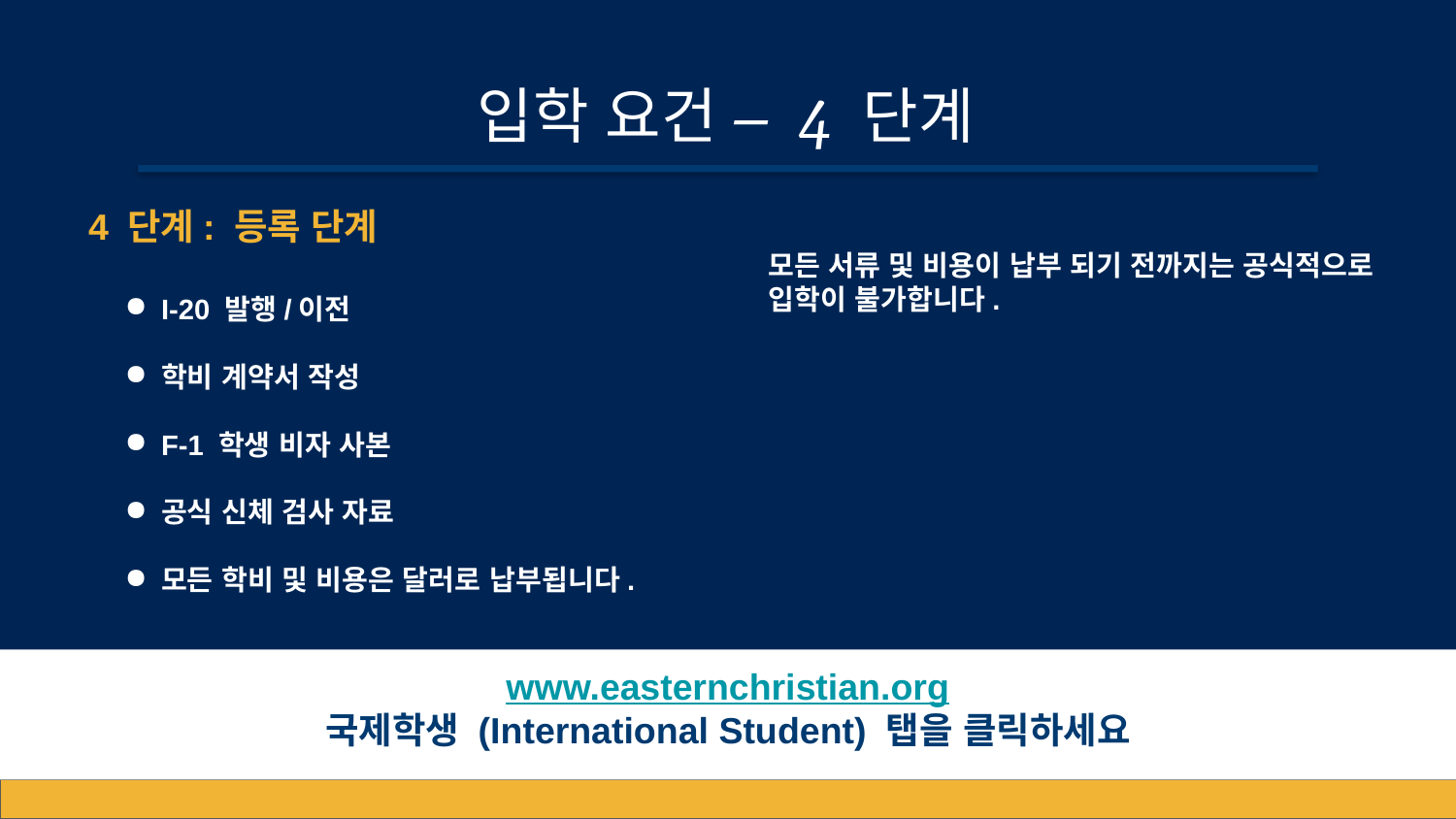

# 입학 요건 – 4 단계
4 단계: 등록 단계

I-20 발행/이전

학비 계약서 작성

F-1 학생 비자 사본

공식 신체 검사 자료

모든 학비 및 비용은 달러로 납부됩니다.

모든 서류 및 비용이 납부 되기 전까지는 공식적으로 입학이 불가합니다.

www.easternchristian.org
국제학생 (International Student) 탭을 클릭하세요